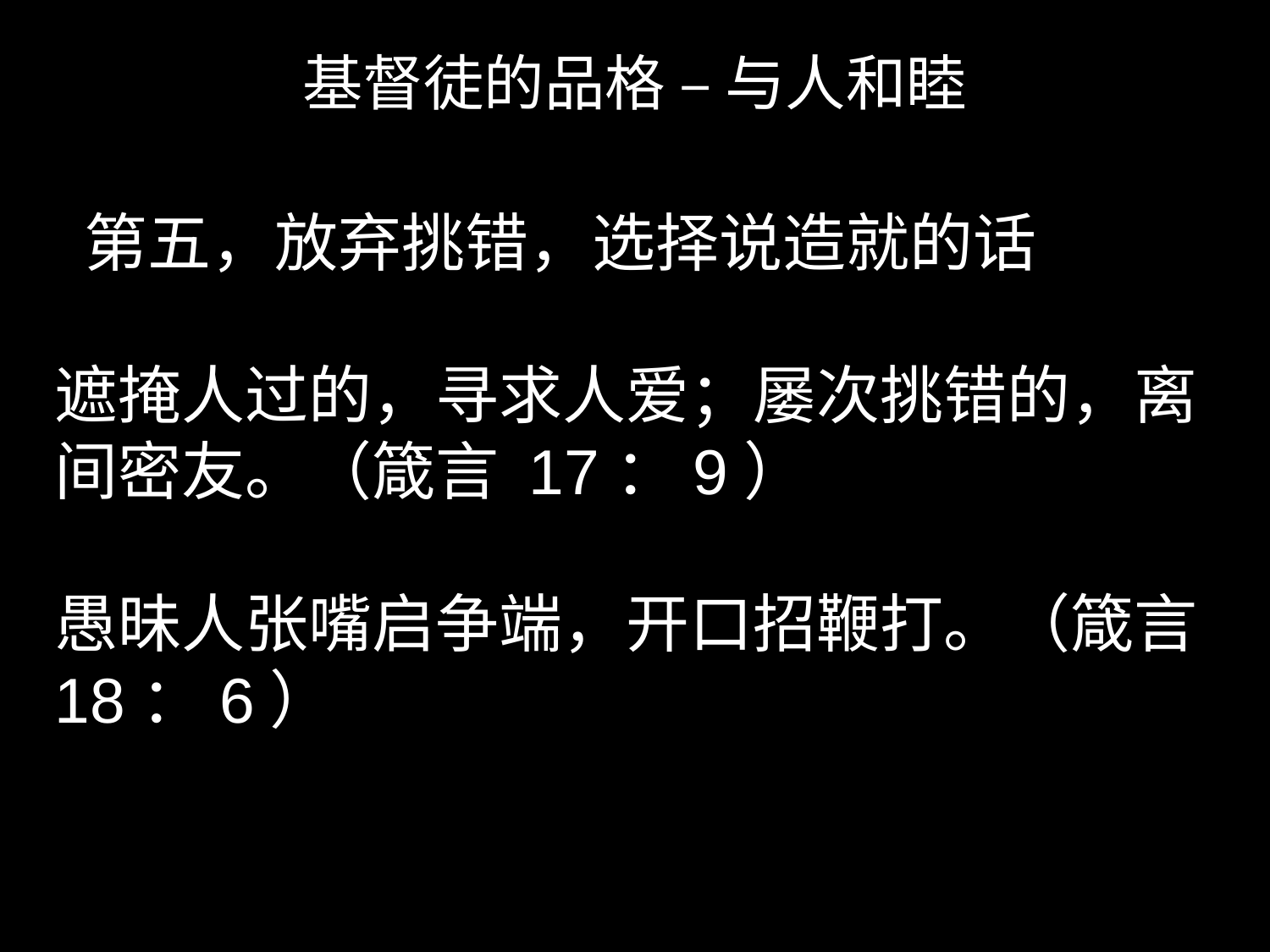

# 基督徒的品格 – 与人和睦
 第五，放弃挑错，选择说造就的话

遮掩人过的，寻求人爱；屡次挑错的，离间密友。（箴言 17：9）

愚昧人张嘴启争端，开口招鞭打。（箴言 18：6）